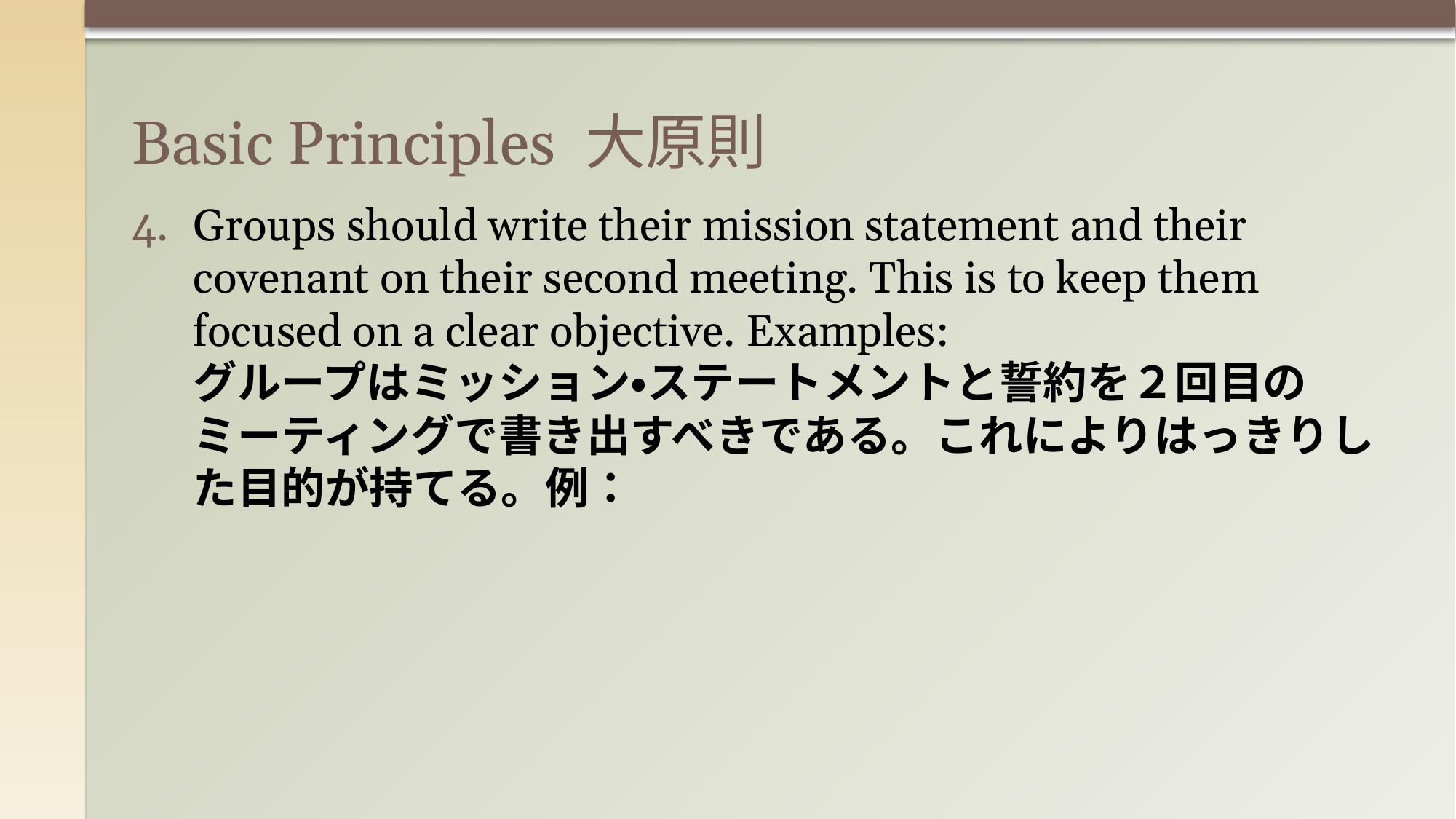

# Basic Principles 大原則
Groups should write their mission statement and their covenant on their second meeting. This is to keep them focused on a clear objective. Examples:
グループはミッション・ステートメントと誓約を２回目のミーティングで書き出すべきである。これによりはっきりした目的が持てる。例：